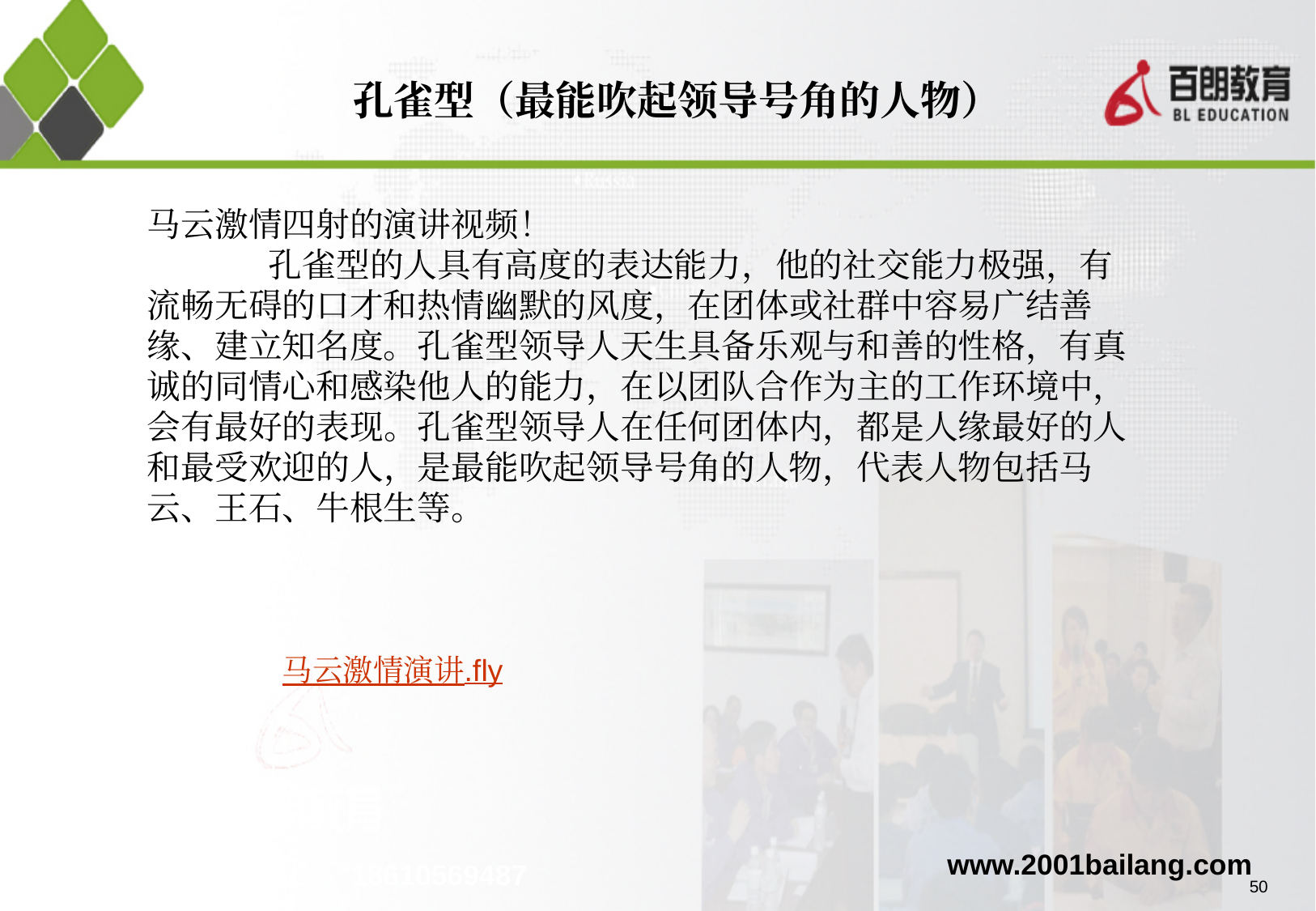

孔雀型（最能吹起领导号角的人物）
马云激情四射的演讲视频！
	孔雀型的人具有高度的表达能力，他的社交能力极强，有流畅无碍的口才和热情幽默的风度，在团体或社群中容易广结善缘、建立知名度。孔雀型领导人天生具备乐观与和善的性格，有真诚的同情心和感染他人的能力，在以团队合作为主的工作环境中，会有最好的表现。孔雀型领导人在任何团体内，都是人缘最好的人和最受欢迎的人，是最能吹起领导号角的人物，代表人物包括马云、王石、牛根生等。

马云激情演讲.fly

50